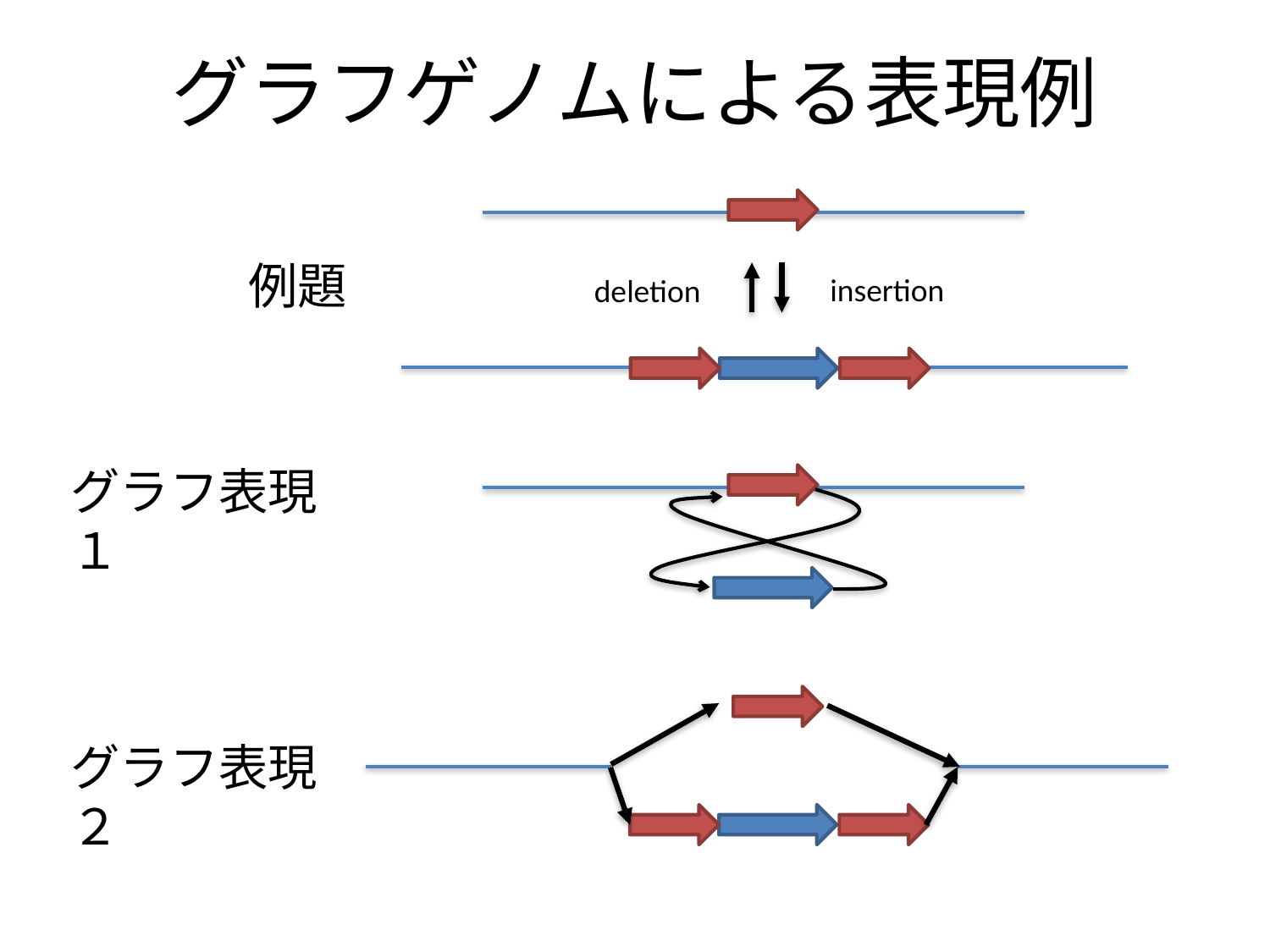

# グラフゲノムによる表現例

例題
insertion
deletion

グラフ表現１

グラフ表現２